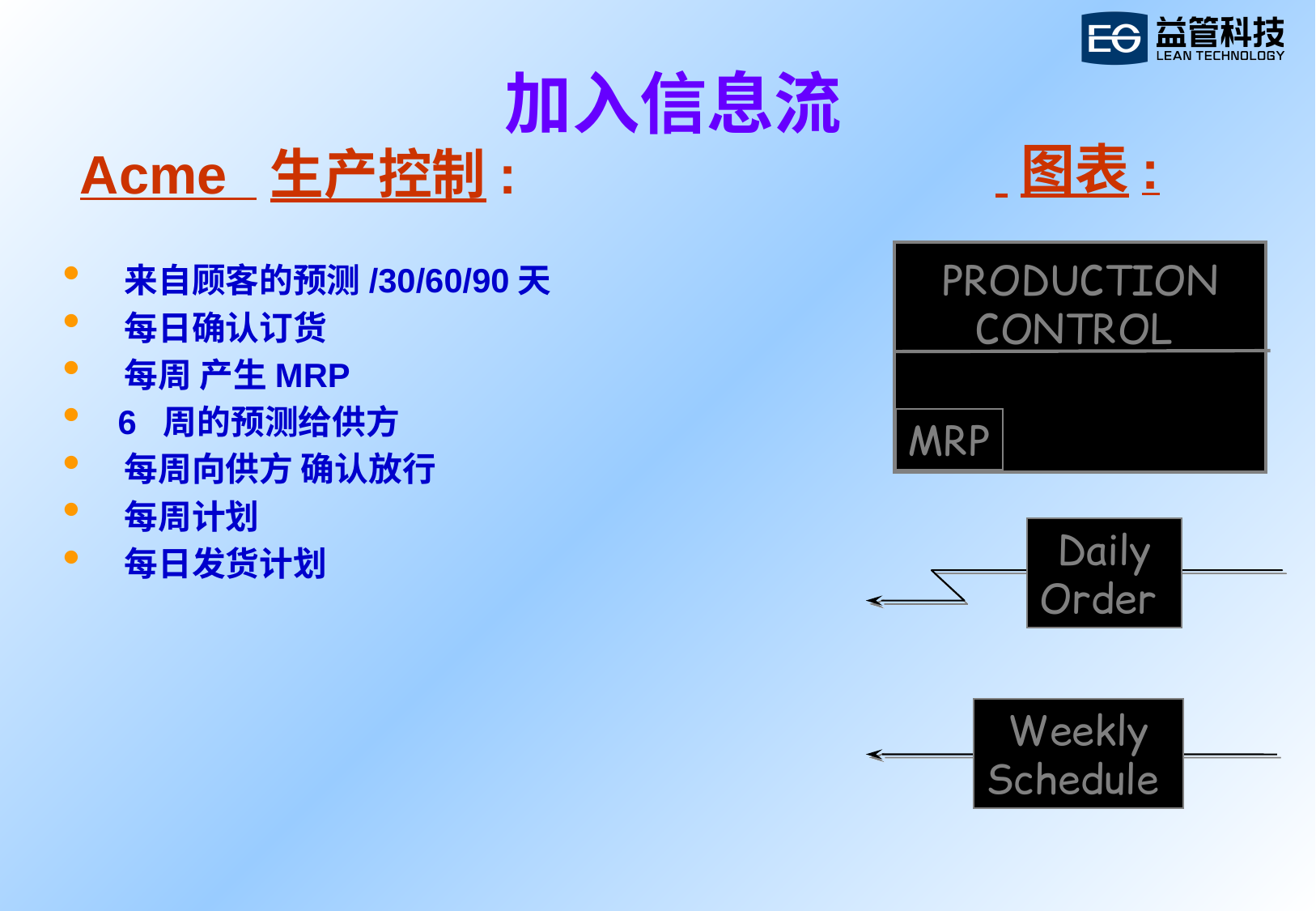

# 加入信息流
Acme  生产控制:
 图表:

PRODUCTION
CONTROL
 来自顾客的预测/30/60/90天
 每日确认订货
 每周 产生MRP
 6  周的预测给供方
 每周向供方 确认放行
 每周计划
 每日发货计划

MRP
Daily
Order

Weekly
Schedule